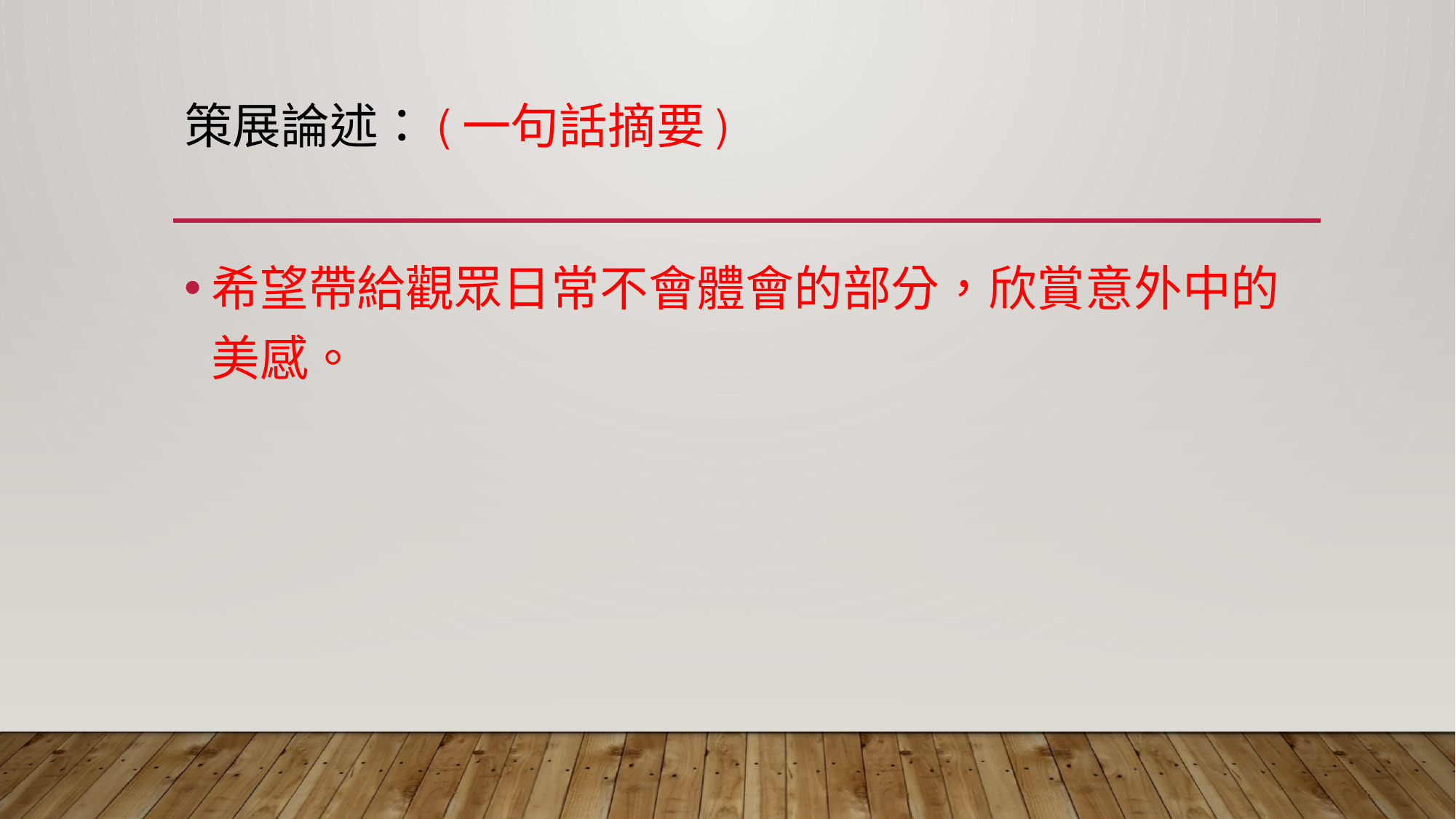

# 策展論述：(一句話摘要)
希望帶給觀眾日常不會體會的部分，欣賞意外中的美感。